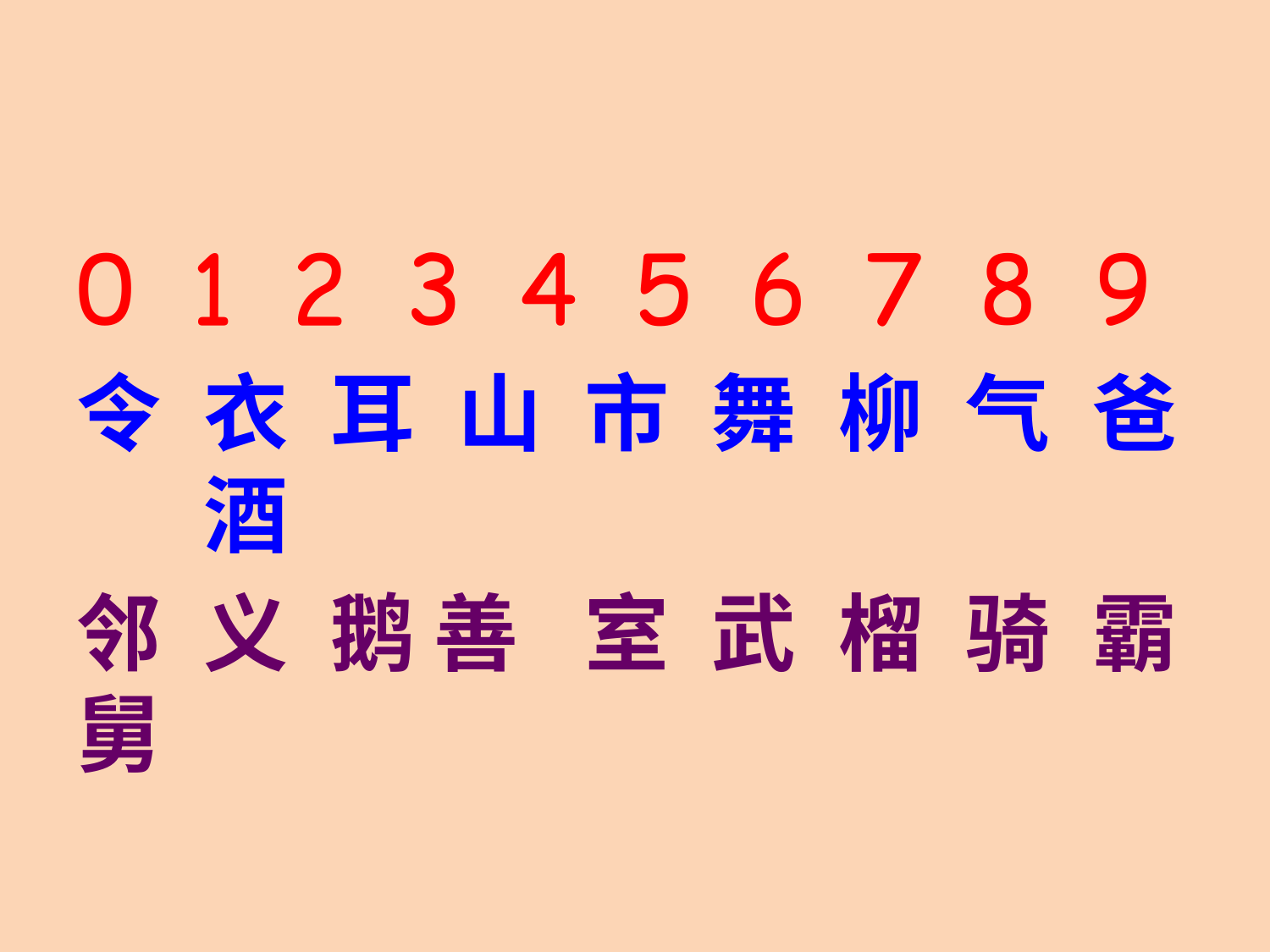

#
0  1  2  3  4  5  6  7  8  9
令	衣	耳	山	市	舞	柳	气	爸	酒
邻	义	鹅 善	室	武	榴	骑	霸 舅